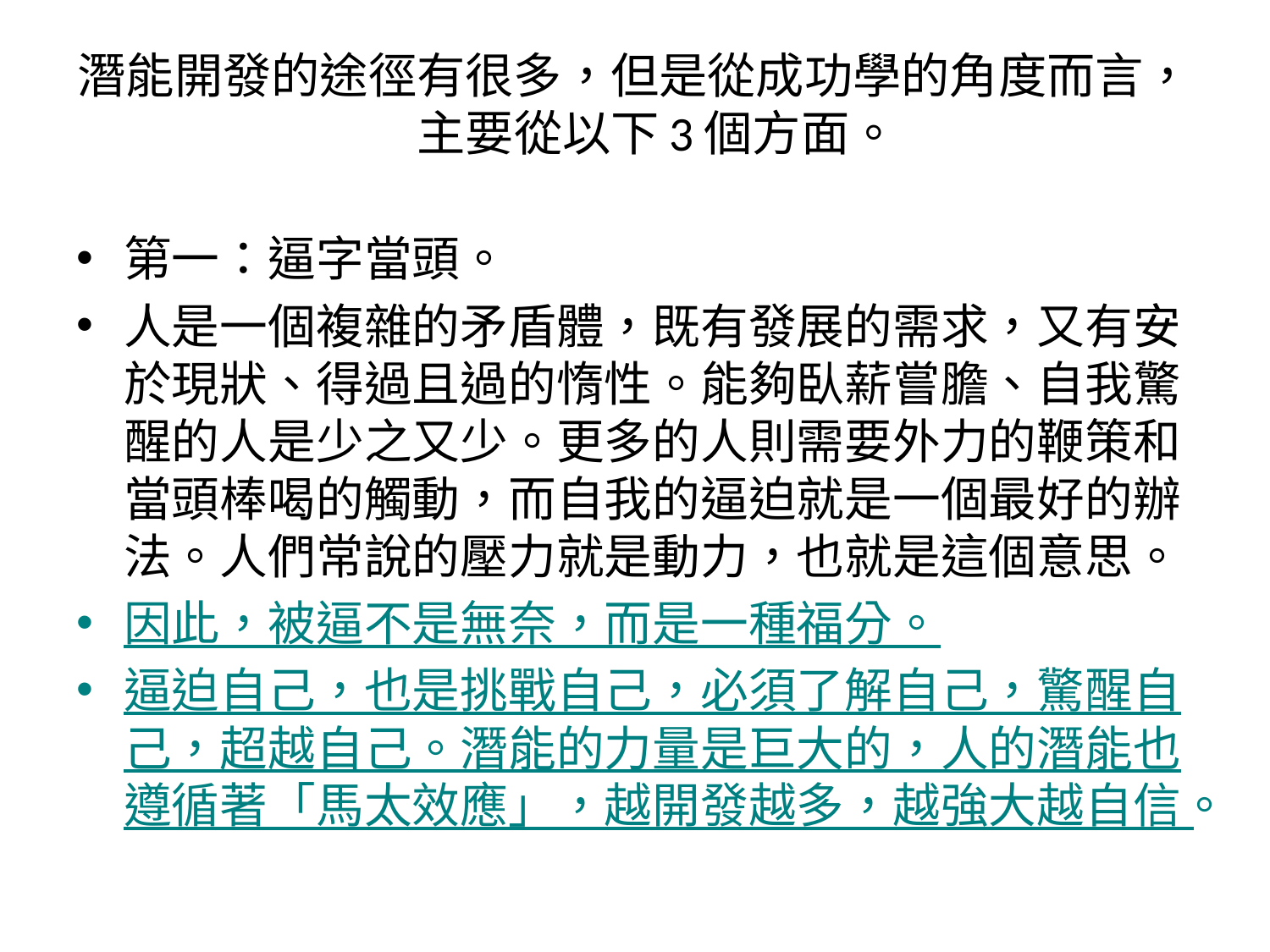

# 潛能開發的途徑有很多，但是從成功學的角度而言，主要從以下3個方面。
第一：逼字當頭。
人是一個複雜的矛盾體，既有發展的需求，又有安於現狀、得過且過的惰性。能夠臥薪嘗膽、自我驚醒的人是少之又少。更多的人則需要外力的鞭策和當頭棒喝的觸動，而自我的逼迫就是一個最好的辦法。人們常說的壓力就是動力，也就是這個意思。
因此，被逼不是無奈，而是一種福分。
逼迫自己，也是挑戰自己，必須了解自己，驚醒自己，超越自己。潛能的力量是巨大的，人的潛能也遵循著「馬太效應」，越開發越多，越強大越自信。